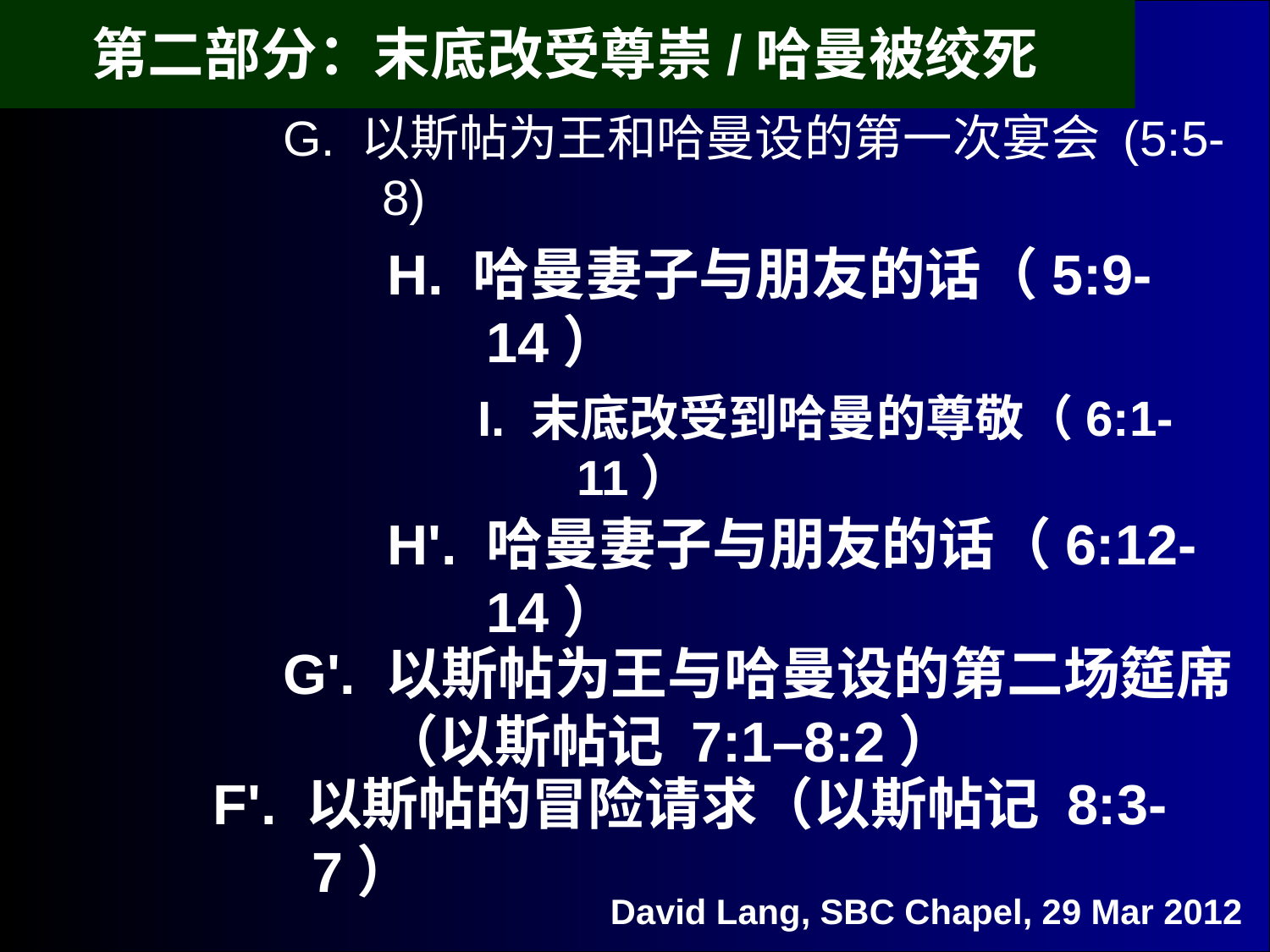

# 第二部分：末底改受尊崇/哈曼被绞死
G. 以斯帖为王和哈曼设的第一次宴会 (5:5-8)
H. 哈曼妻子与朋友的话（5:9-14）
I. 末底改受到哈曼的尊敬（6:1-11）
H'. 哈曼妻子与朋友的话（6:12-14）
G'. 以斯帖为王与哈曼设的第二场筵席（以斯帖记 7:1–8:2）
F'. 以斯帖的冒险请求（以斯帖记 8:3-7）
David Lang, SBC Chapel, 29 Mar 2012